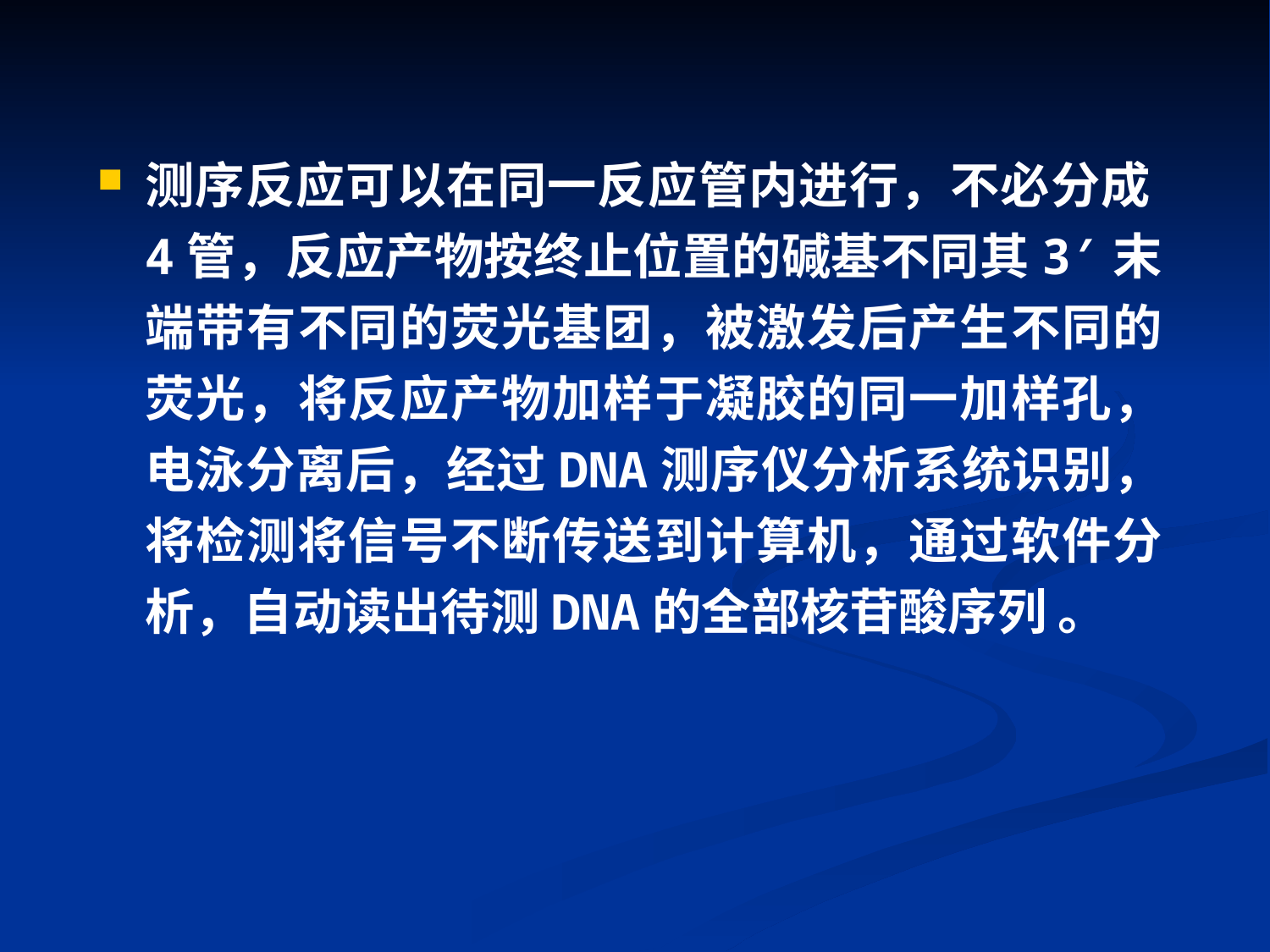

测序反应可以在同一反应管内进行，不必分成4管，反应产物按终止位置的碱基不同其3′末端带有不同的荧光基团，被激发后产生不同的荧光，将反应产物加样于凝胶的同一加样孔，电泳分离后，经过DNA测序仪分析系统识别，将检测将信号不断传送到计算机，通过软件分析，自动读出待测DNA的全部核苷酸序列 。